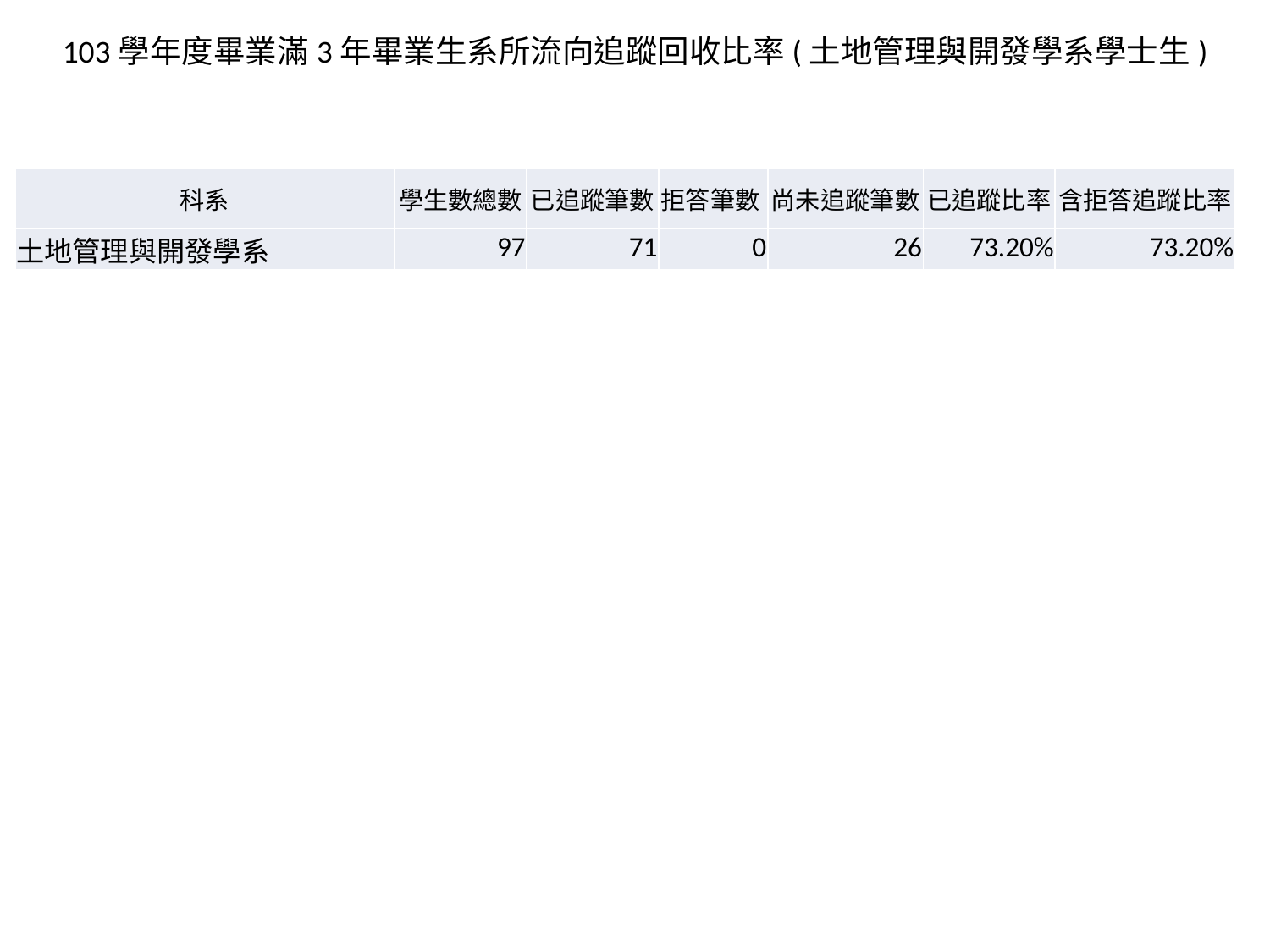

103學年度畢業滿3年畢業生系所流向追蹤回收比率(土地管理與開發學系學士生)
| 科系 | 學生數總數 | 已追蹤筆數 | 拒答筆數 | 尚未追蹤筆數 | 已追蹤比率 | 含拒答追蹤比率 |
| --- | --- | --- | --- | --- | --- | --- |
| 土地管理與開發學系 | 97 | 71 | 0 | 26 | 73.20% | 73.20% |